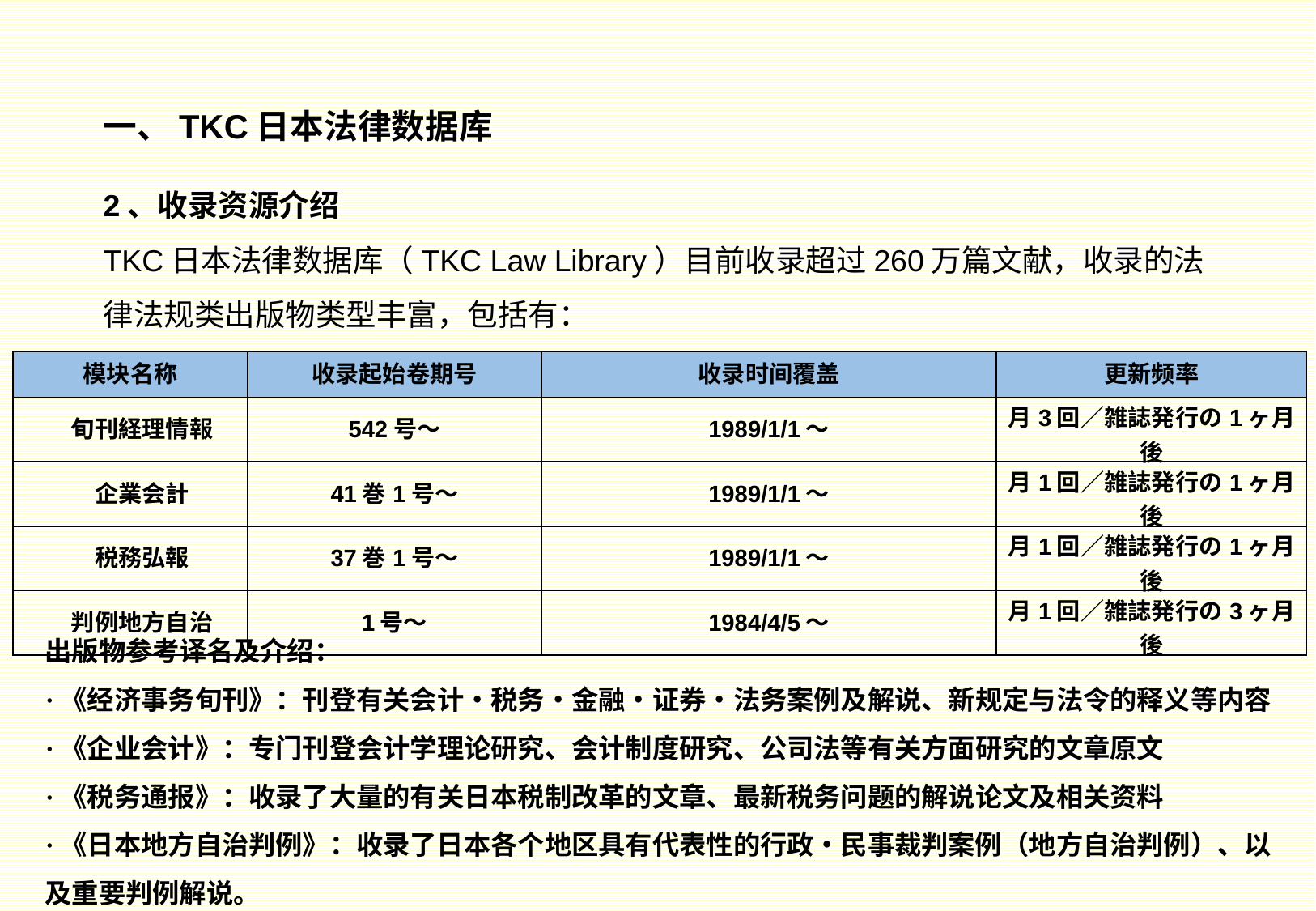

一、TKC日本法律数据库

2、收录资源介绍
TKC日本法律数据库（TKC Law Library）目前收录超过260万篇文献，收录的法律法规类出版物类型丰富，包括有：

| 模块名称 | 收录起始卷期号 | 收录时间覆盖 | 更新频率 |
| --- | --- | --- | --- |
| 旬刊経理情報 | 542号～ | 1989/1/1～ | 月3回／雑誌発行の1ヶ月後 |
| 企業会計 | 41巻1号～ | 1989/1/1～ | 月1回／雑誌発行の1ヶ月後 |
| 税務弘報 | 37巻1号～ | 1989/1/1～ | 月1回／雑誌発行の1ヶ月後 |
| 判例地方自治 | 1号～ | 1984/4/5～ | 月1回／雑誌発行の3ヶ月後 |
出版物参考译名及介绍：
·《经济事务旬刊》：刊登有关会计・税务・金融・证券・法务案例及解说、新规定与法令的释义等内容
·《企业会计》：专门刊登会计学理论研究、会计制度研究、公司法等有关方面研究的文章原文
·《税务通报》：收录了大量的有关日本税制改革的文章、最新税务问题的解说论文及相关资料
·《日本地方自治判例》：收录了日本各个地区具有代表性的行政・民事裁判案例（地方自治判例）、以及重要判例解说。